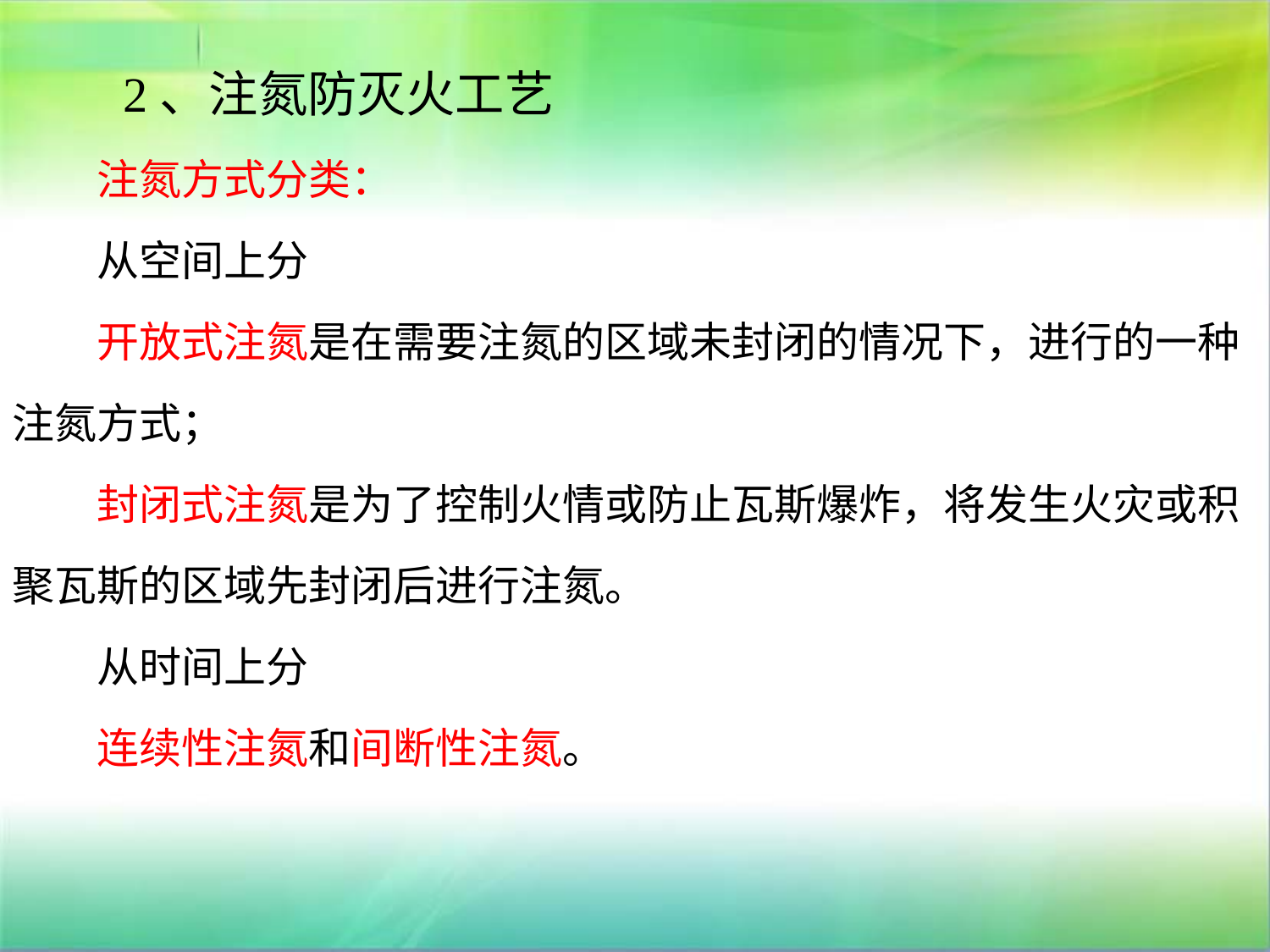

2、注氮防灭火工艺
　　注氮方式分类：
　　从空间上分
　　开放式注氮是在需要注氮的区域未封闭的情况下，进行的一种注氮方式；
　　封闭式注氮是为了控制火情或防止瓦斯爆炸，将发生火灾或积聚瓦斯的区域先封闭后进行注氮。
　　从时间上分
　　连续性注氮和间断性注氮。